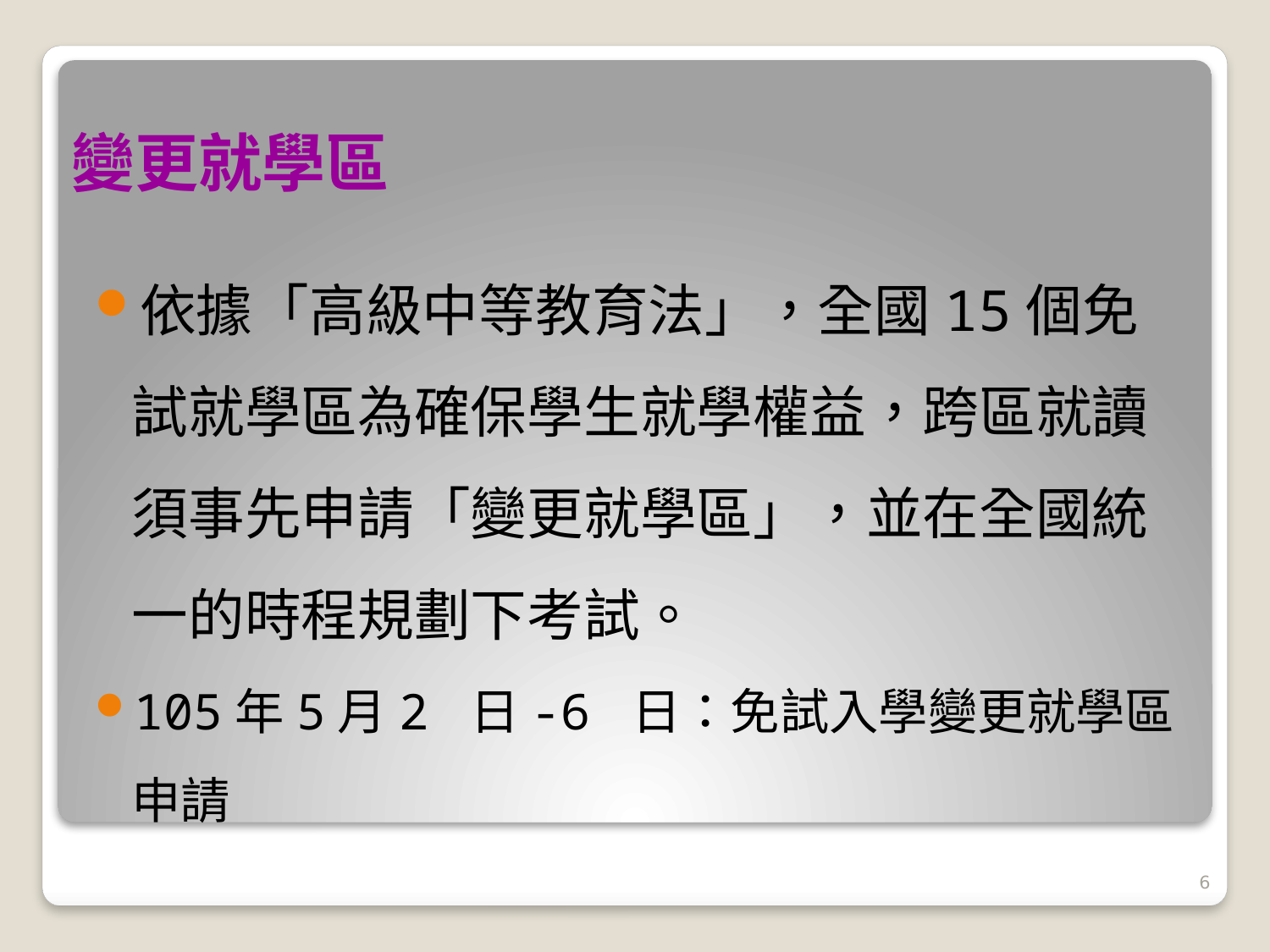

# 變更就學區
依據「高級中等教育法」，全國15個免試就學區為確保學生就學權益，跨區就讀須事先申請「變更就學區」，並在全國統一的時程規劃下考試。
105年5月2 日-6 日：免試入學變更就學區申請
6